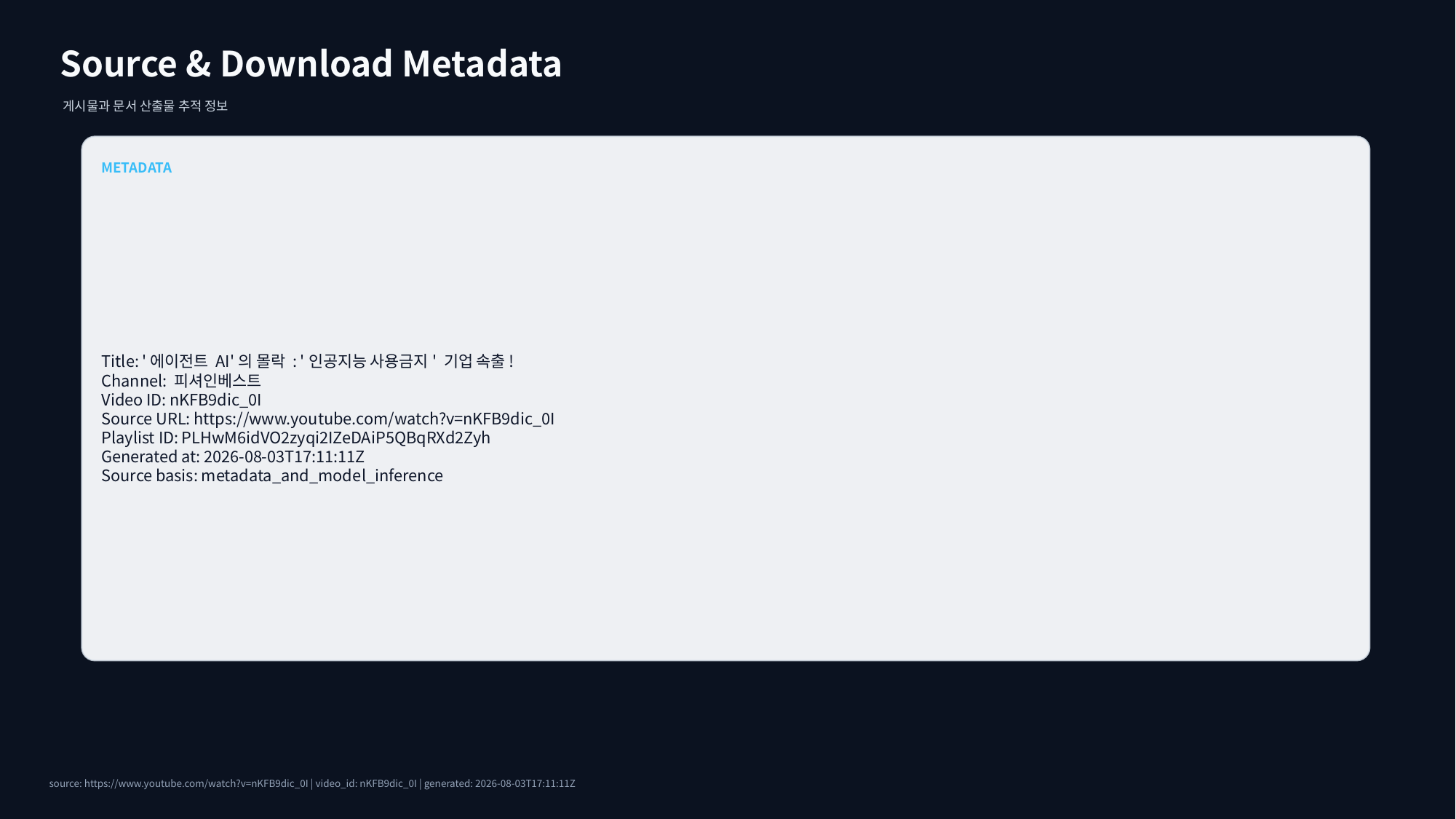

Source & Download Metadata
게시물과 문서 산출물 추적 정보

METADATA
Title: '에이전트 AI'의 몰락 : '인공지능 사용금지' 기업 속출!
Channel: 피셔인베스트
Video ID: nKFB9dic_0I
Source URL: https://www.youtube.com/watch?v=nKFB9dic_0I
Playlist ID: PLHwM6idVO2zyqi2IZeDAiP5QBqRXd2Zyh
Generated at: 2026-08-03T17:11:11Z
Source basis: metadata_and_model_inference
source: https://www.youtube.com/watch?v=nKFB9dic_0I | video_id: nKFB9dic_0I | generated: 2026-08-03T17:11:11Z